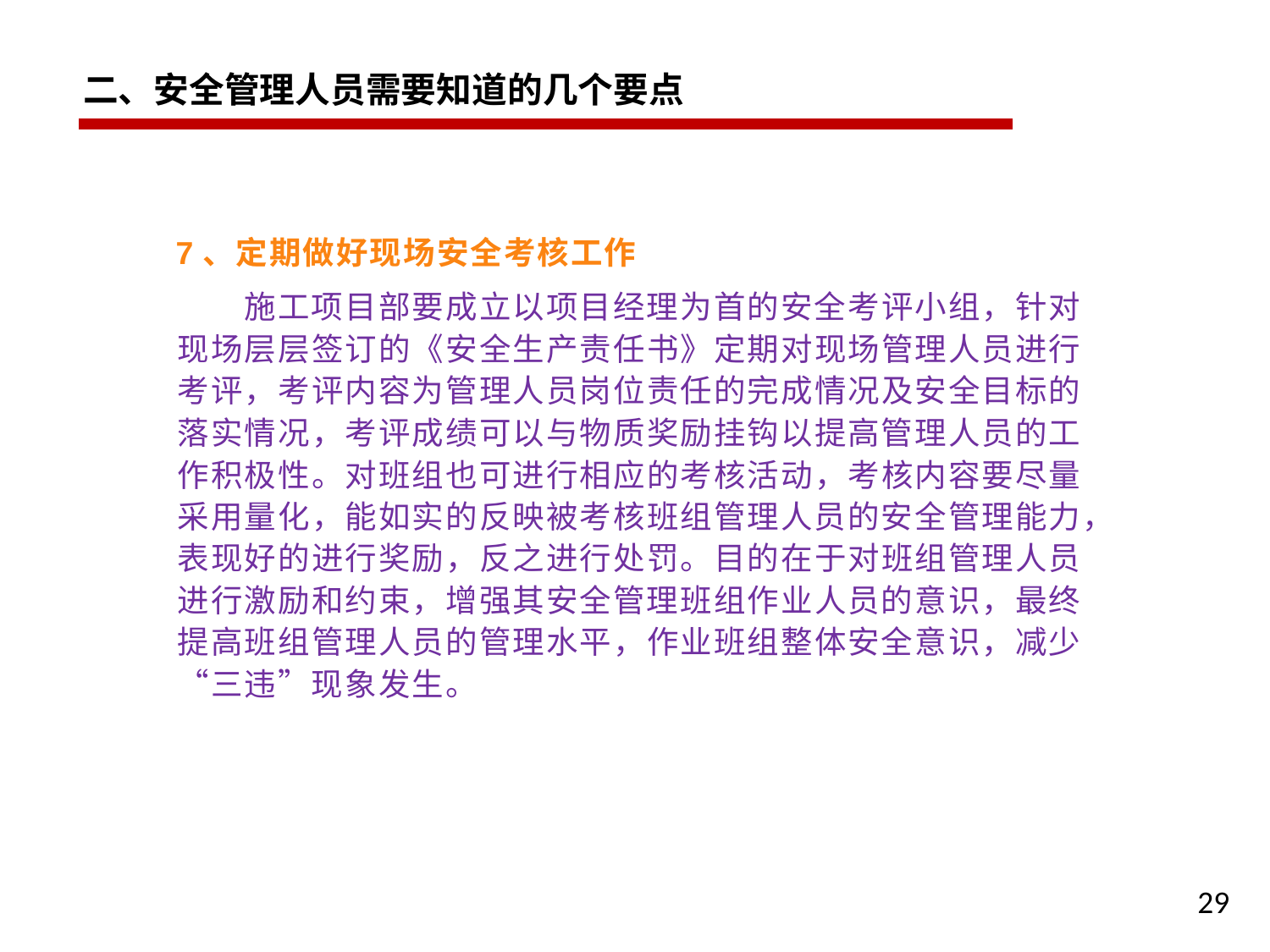

二、安全管理人员需要知道的几个要点
7、定期做好现场安全考核工作
施工项目部要成立以项目经理为首的安全考评小组，针对现场层层签订的《安全生产责任书》定期对现场管理人员进行考评，考评内容为管理人员岗位责任的完成情况及安全目标的落实情况，考评成绩可以与物质奖励挂钩以提高管理人员的工作积极性。对班组也可进行相应的考核活动，考核内容要尽量采用量化，能如实的反映被考核班组管理人员的安全管理能力，表现好的进行奖励，反之进行处罚。目的在于对班组管理人员进行激励和约束，增强其安全管理班组作业人员的意识，最终提高班组管理人员的管理水平，作业班组整体安全意识，减少“三违”现象发生。